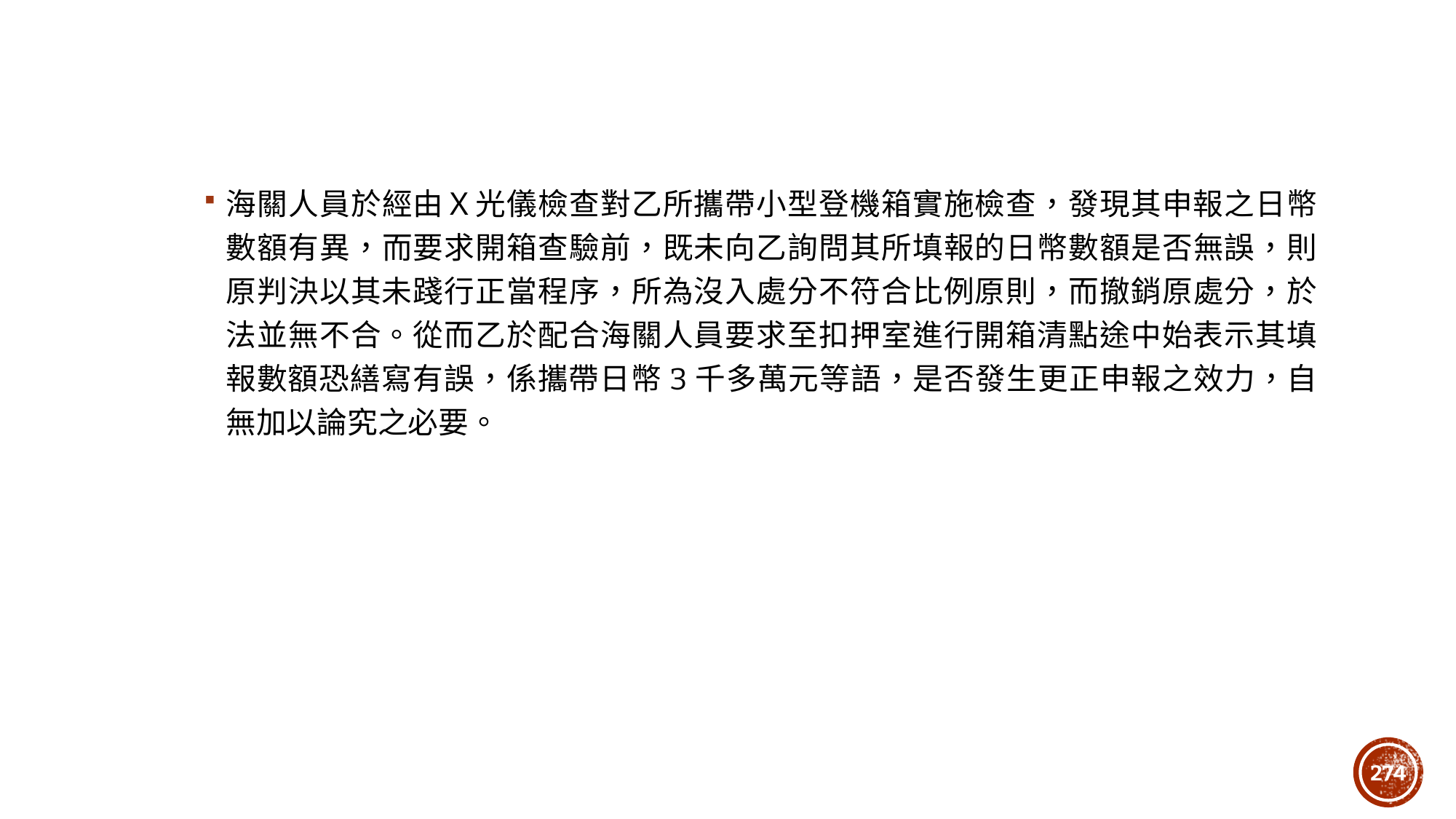

#
海關人員於經由Ｘ光儀檢查對乙所攜帶小型登機箱實施檢查，發現其申報之日幣數額有異，而要求開箱查驗前，既未向乙詢問其所填報的日幣數額是否無誤，則原判決以其未踐行正當程序，所為沒入處分不符合比例原則，而撤銷原處分，於法並無不合。從而乙於配合海關人員要求至扣押室進行開箱清點途中始表示其填報數額恐繕寫有誤，係攜帶日幣3千多萬元等語，是否發生更正申報之效力，自無加以論究之必要。
274